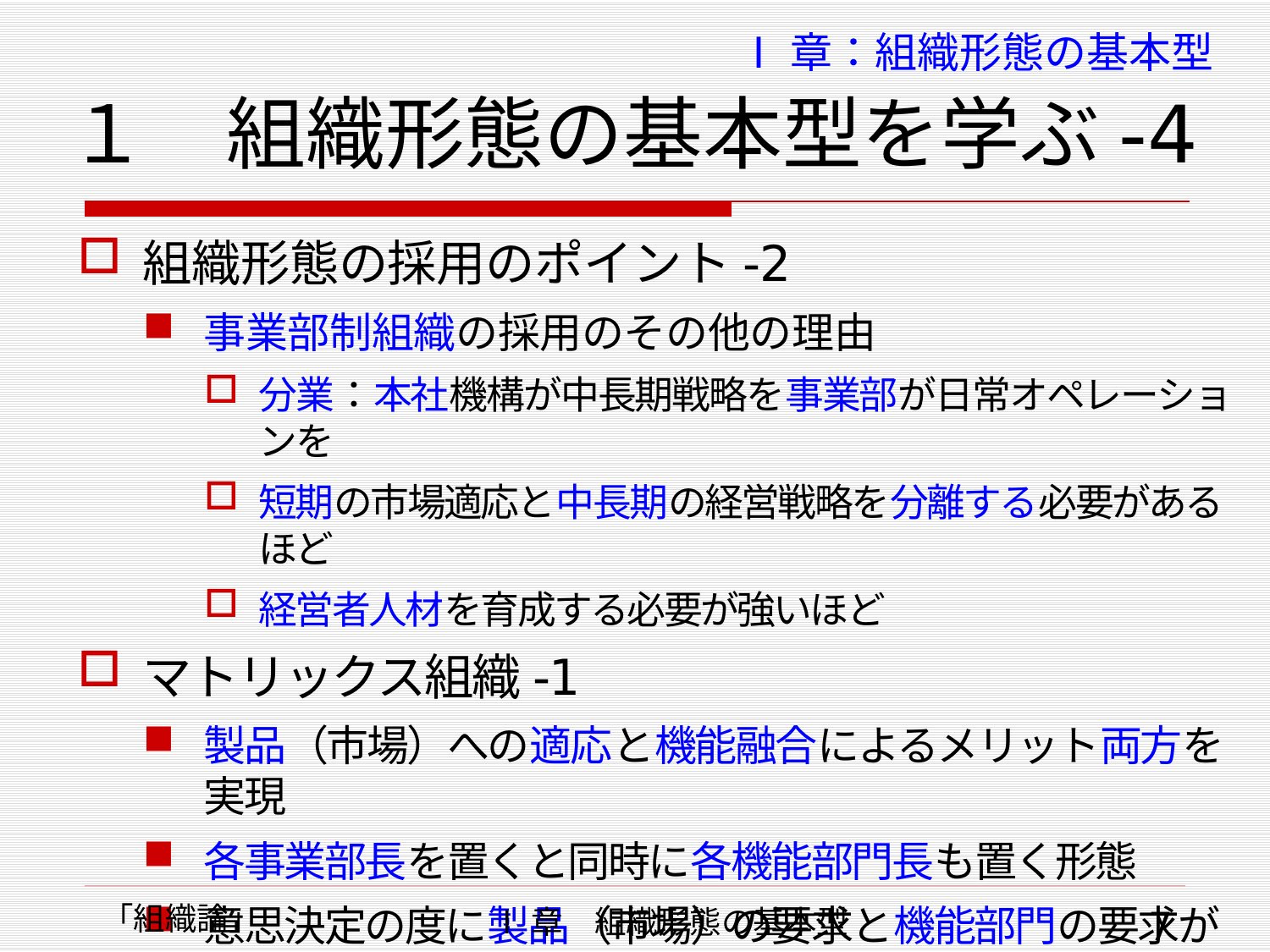

# １　組織形態の基本型を学ぶ-4
Ⅰ章：組織形態の基本型
組織形態の採用のポイント-2
事業部制組織の採用のその他の理由
分業：本社機構が中長期戦略を事業部が日常オペレーションを
短期の市場適応と中長期の経営戦略を分離する必要があるほど
経営者人材を育成する必要が強いほど
マトリックス組織-1
製品（市場）への適応と機能融合によるメリット両方を実現
各事業部長を置くと同時に各機能部門長も置く形態
意思決定の度に製品（市場）の要求と機能部門の要求が対立
　　⇒トップがどちらを優先するか意思決定してバランスさせる
「組織論」
Ⅰ章　組織形態の基本型
7